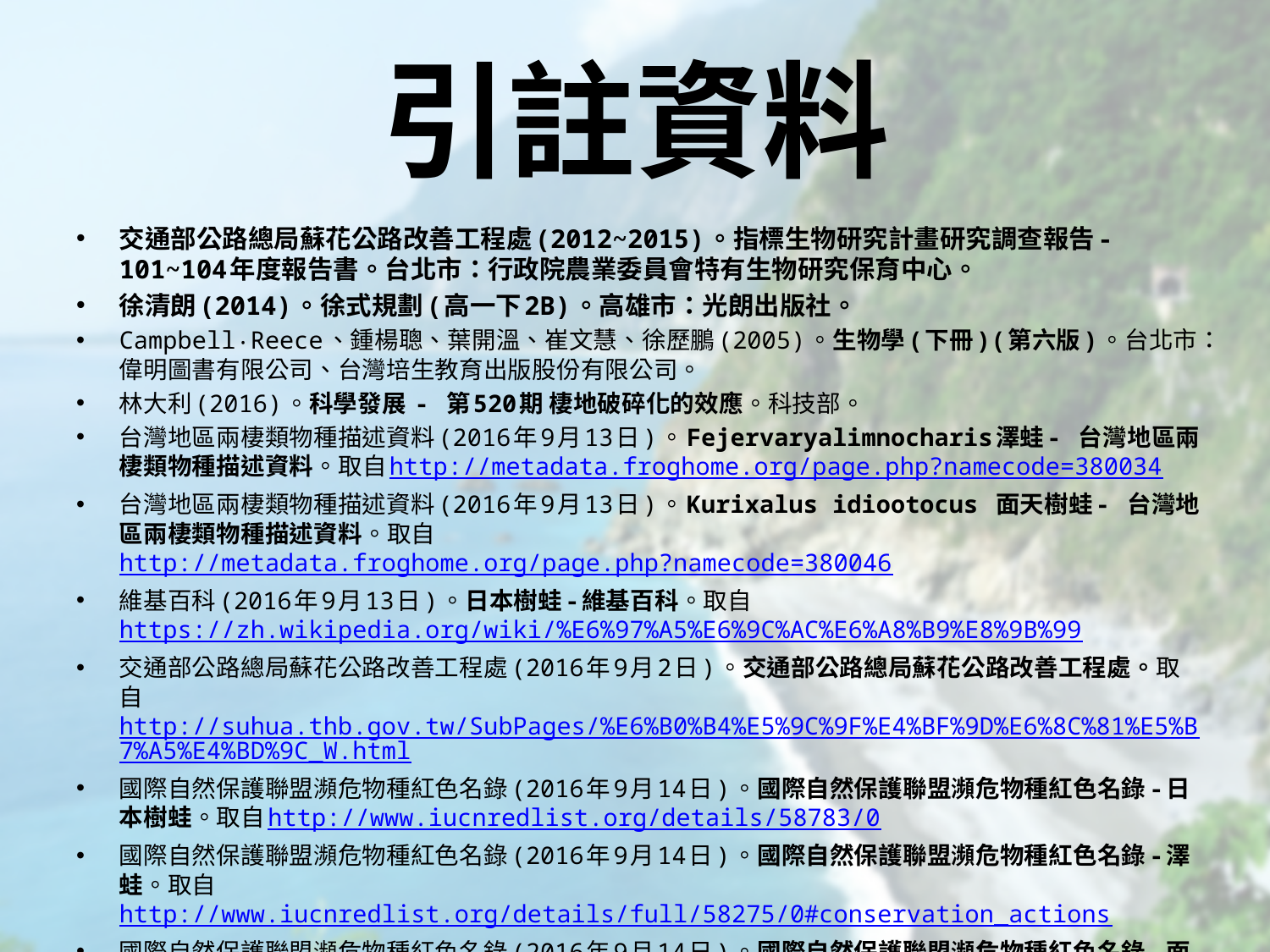

# 引註資料
交通部公路總局蘇花公路改善工程處(2012~2015)。指標生物研究計畫研究調查報告-101~104年度報告書。台北市：行政院農業委員會特有生物研究保育中心。
徐清朗(2014)。徐式規劃(高一下2B)。高雄市：光朗出版社。
Campbell‧Reece、鍾楊聰、葉開溫、崔文慧、徐歷鵬(2005)。生物學(下冊)(第六版)。台北市：偉明圖書有限公司、台灣培生教育出版股份有限公司。
林大利(2016)。科學發展 - 第520期 棲地破碎化的效應。科技部。
台灣地區兩棲類物種描述資料(2016年9月13日)。Fejervaryalimnocharis澤蛙- 台灣地區兩棲類物種描述資料。取自http://metadata.froghome.org/page.php?namecode=380034
台灣地區兩棲類物種描述資料(2016年9月13日)。Kurixalus idiootocus 面天樹蛙- 台灣地區兩棲類物種描述資料。取自http://metadata.froghome.org/page.php?namecode=380046
維基百科(2016年9月13日)。日本樹蛙-維基百科。取自https://zh.wikipedia.org/wiki/%E6%97%A5%E6%9C%AC%E6%A8%B9%E8%9B%99
交通部公路總局蘇花公路改善工程處(2016年9月2日)。交通部公路總局蘇花公路改善工程處。取自http://suhua.thb.gov.tw/SubPages/%E6%B0%B4%E5%9C%9F%E4%BF%9D%E6%8C%81%E5%B7%A5%E4%BD%9C_W.html
國際自然保護聯盟瀕危物種紅色名錄(2016年9月14日)。國際自然保護聯盟瀕危物種紅色名錄-日本樹蛙。取自http://www.iucnredlist.org/details/58783/0
國際自然保護聯盟瀕危物種紅色名錄(2016年9月14日)。國際自然保護聯盟瀕危物種紅色名錄-澤蛙。取自http://www.iucnredlist.org/details/full/58275/0#conservation_actions
國際自然保護聯盟瀕危物種紅色名錄(2016年9月14日)。國際自然保護聯盟瀕危物種紅色名錄-面天樹蛙。取自http://www.iucnredlist.org/details/full/58803/0#end_uses
Threats to Frogs(2016年9月10日)。Threats to Frogs - Save the Frogs。取自http://www.savethefrogs.com/threats/